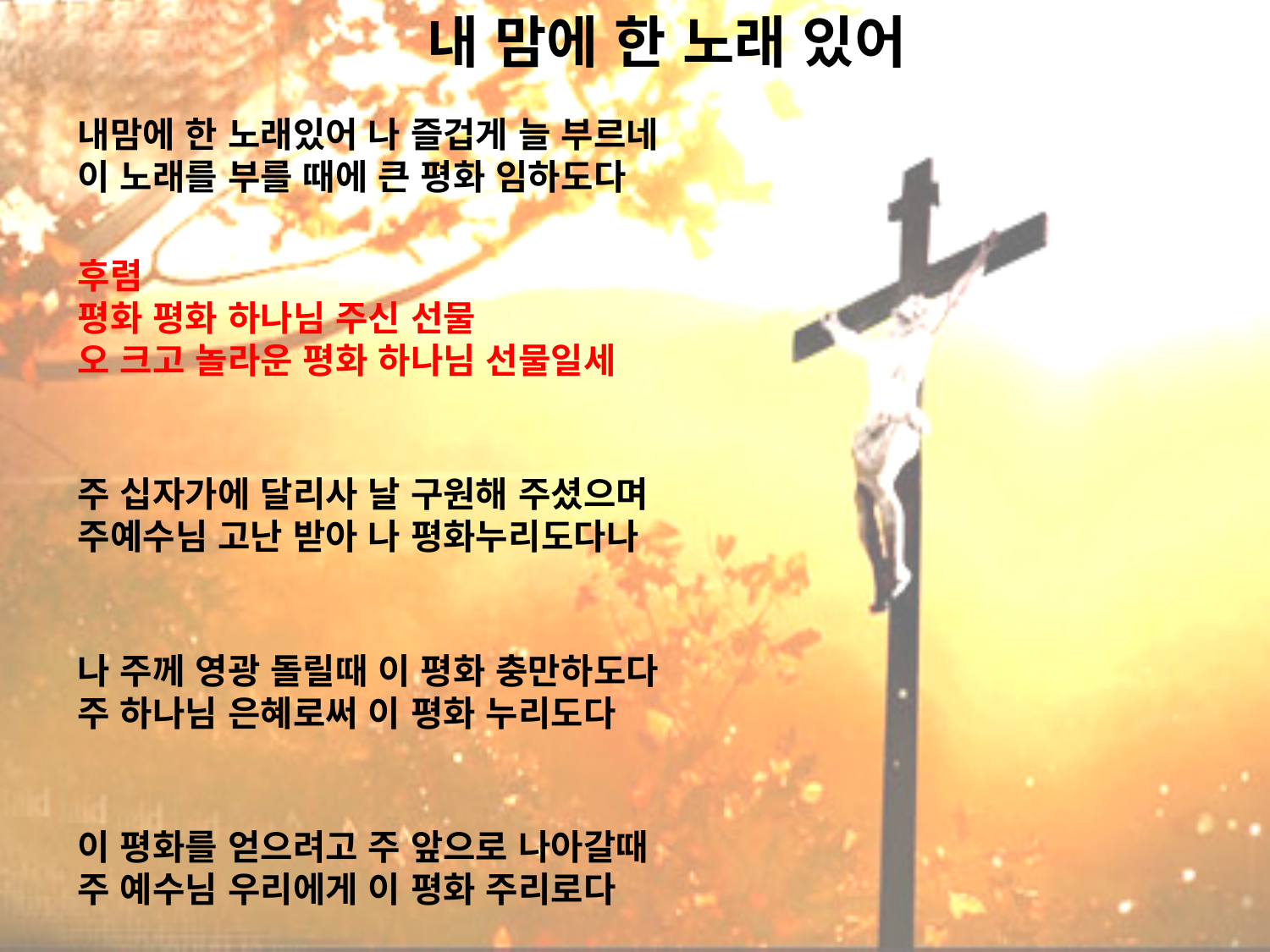

# 내 맘에 한 노래 있어
내맘에 한 노래있어 나 즐겁게 늘 부르네
이 노래를 부를 때에 큰 평화 임하도다

후렴
평화 평화 하나님 주신 선물
오 크고 놀라운 평화 하나님 선물일세
주 십자가에 달리사 날 구원해 주셨으며
주예수님 고난 받아 나 평화누리도다나
나 주께 영광 돌릴때 이 평화 충만하도다
주 하나님 은혜로써 이 평화 누리도다
이 평화를 얻으려고 주 앞으로 나아갈때
주 예수님 우리에게 이 평화 주리로다